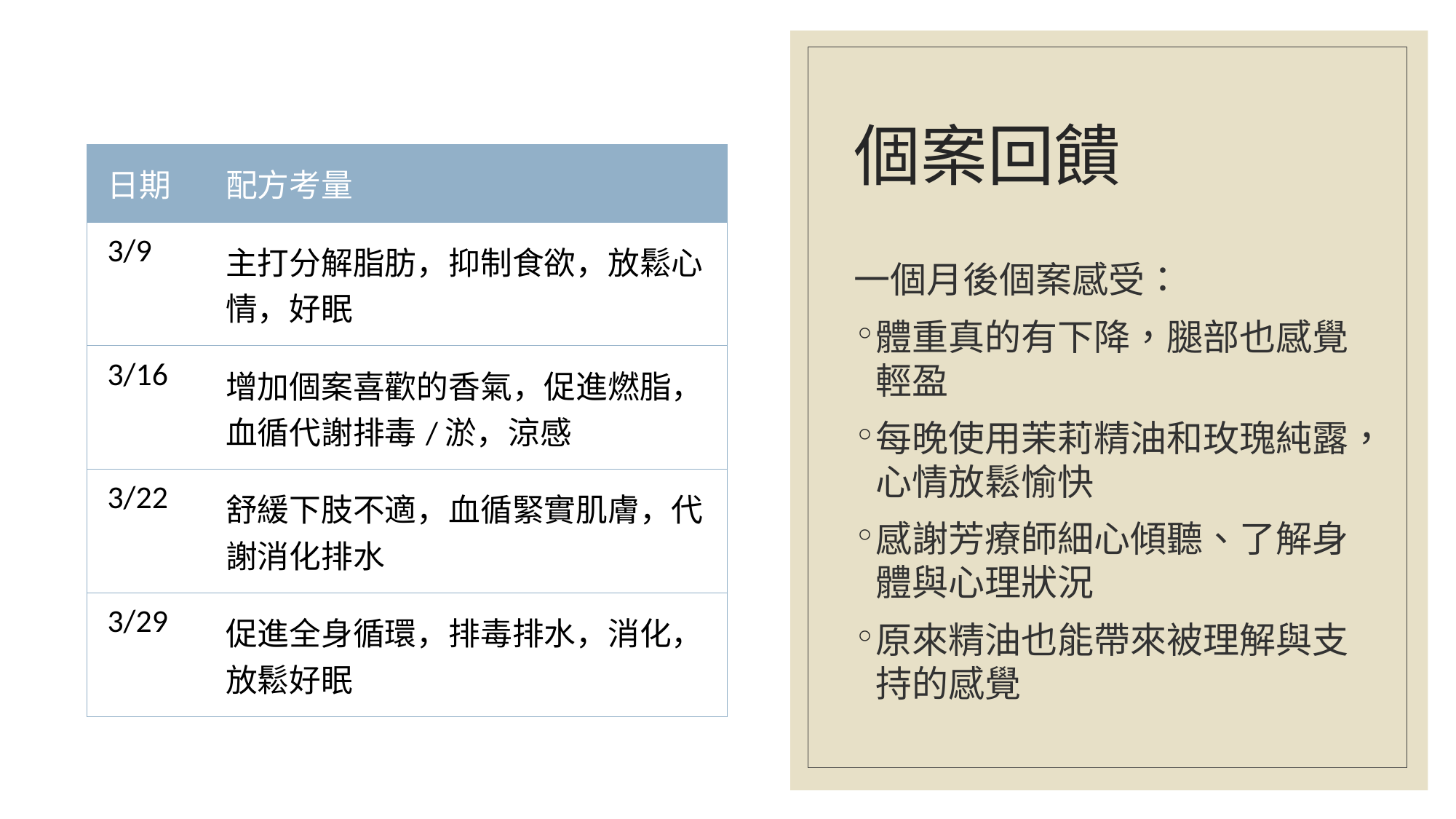

# 個案回饋
| 日期 | 配方考量 |
| --- | --- |
| 3/9 | 主打分解脂肪，抑制食欲，放鬆心情，好眠 |
| 3/16 | 增加個案喜歡的香氣，促進燃脂，血循代謝排毒/淤，涼感 |
| 3/22 | 舒緩下肢不適，血循緊實肌膚，代謝消化排水 |
| 3/29 | 促進全身循環，排毒排水，消化，放鬆好眠 |
一個月後個案感受：
體重真的有下降，腿部也感覺輕盈
每晚使用茉莉精油和玫瑰純露，心情放鬆愉快
感謝芳療師細心傾聽、了解身體與心理狀況
原來精油也能帶來被理解與支持的感覺